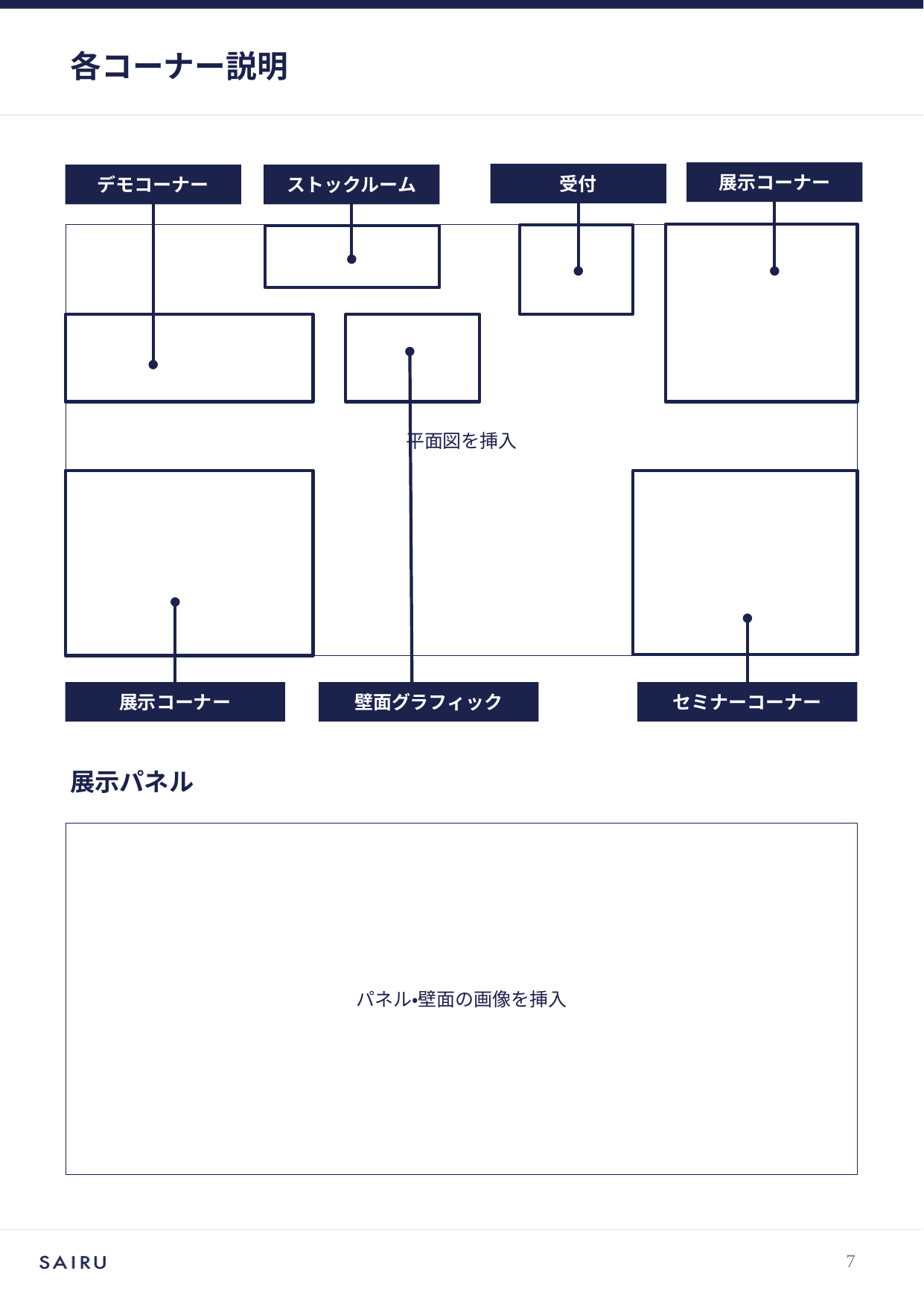

# 各コーナー説明
展示コーナー
受付
デモコーナー
ストックルーム

平面図を挿入

展示コーナー
壁面グラフィック
セミナーコーナー
展示パネル
パネル・壁面の画像を挿入
7